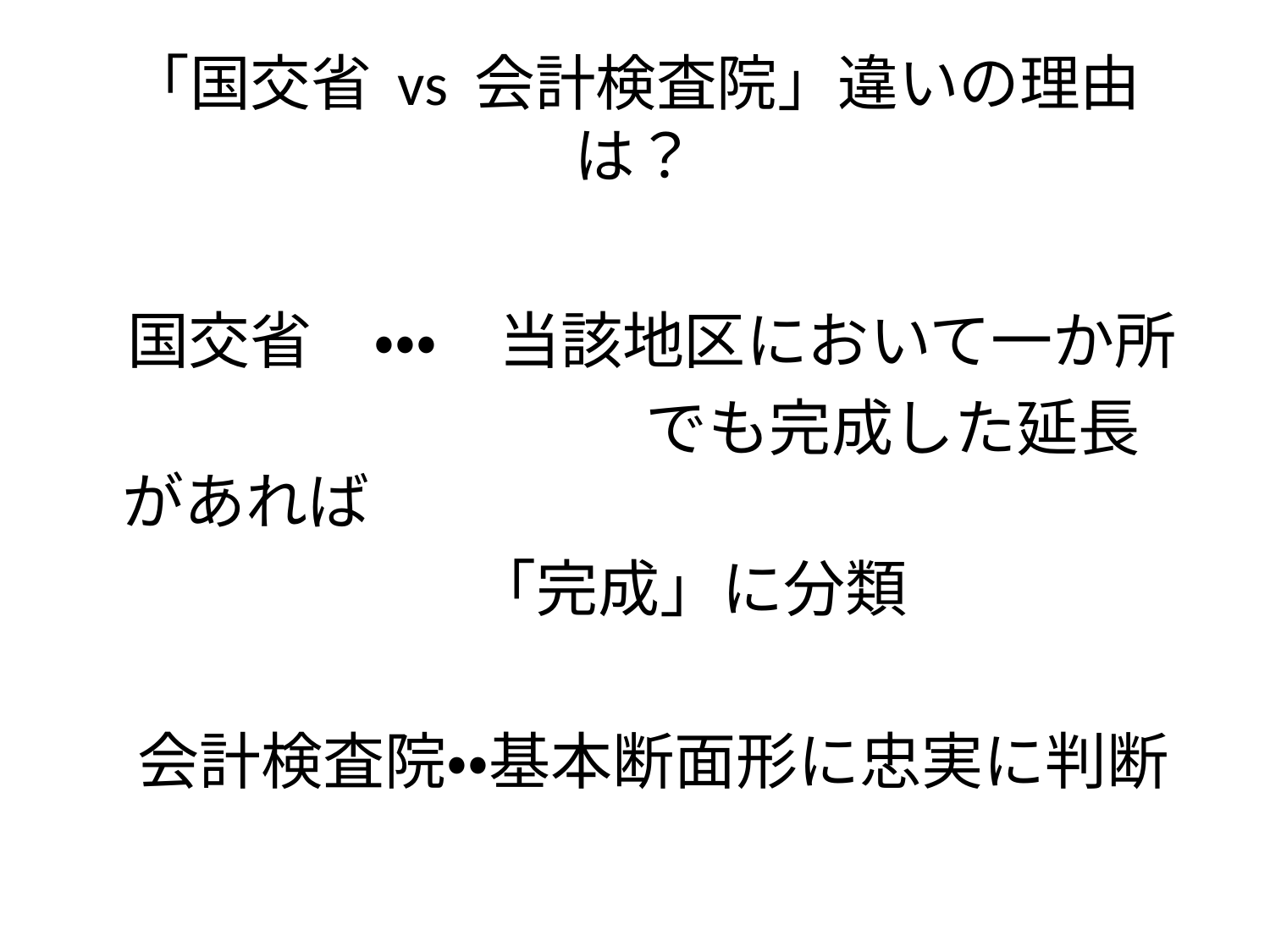

# 「国交省 vs 会計検査院」違いの理由は？

　国交省　・・・　当該地区において一か所
　　　　　　　　　 でも完成した延長があれば
                            「完成」に分類

　会計検査院・・基本断面形に忠実に判断